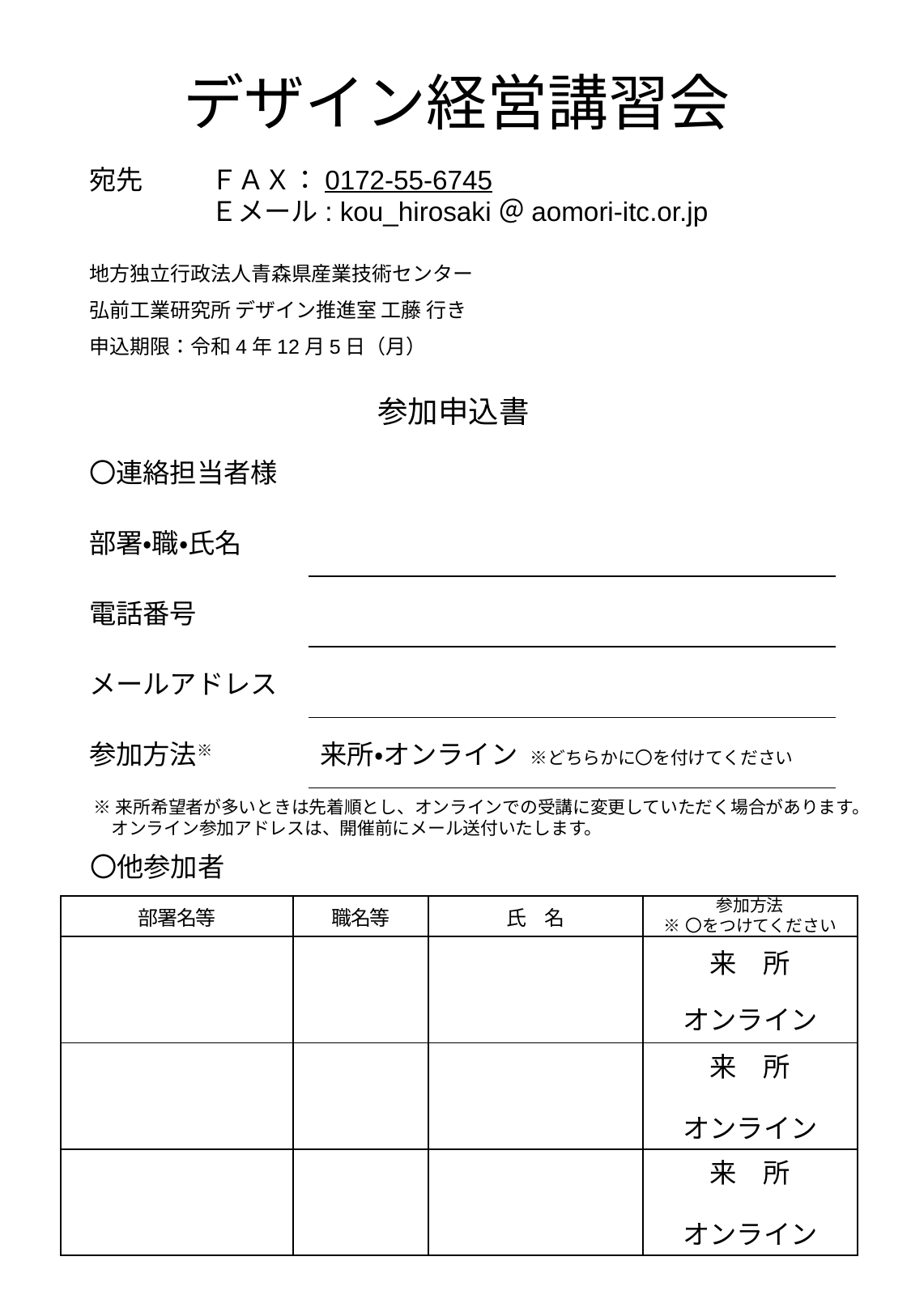

デザイン経営講習会
宛先	ＦＡＸ：0172-55-6745
　　　	Ｅメール: kou_hirosaki＠aomori-itc.or.jp
地方独立行政法人青森県産業技術センター
弘前工業研究所 デザイン推進室 工藤 行き
申込期限：令和4年12月5日（月）
参加申込書
| 〇連絡担当者様 | 連絡担当者様 |
| --- | --- |
| 部署・職・氏名 |  |
| 電話番号 |  |
| メールアドレス |  |
| 参加方法※ | 来所・オンライン ※どちらかに〇を付けてください |
※来所希望者が多いときは先着順とし、オンラインでの受講に変更していただく場合があります。
　オンライン参加アドレスは、開催前にメール送付いたします。
〇他参加者
| 部署名等 | 職名等 | 氏　名 | 参加方法 ※〇をつけてください |
| --- | --- | --- | --- |
|  |  |  | 来　所 オンライン |
|  |  |  | 来　所 オンライン |
|  |  |  | 来　所 オンライン |